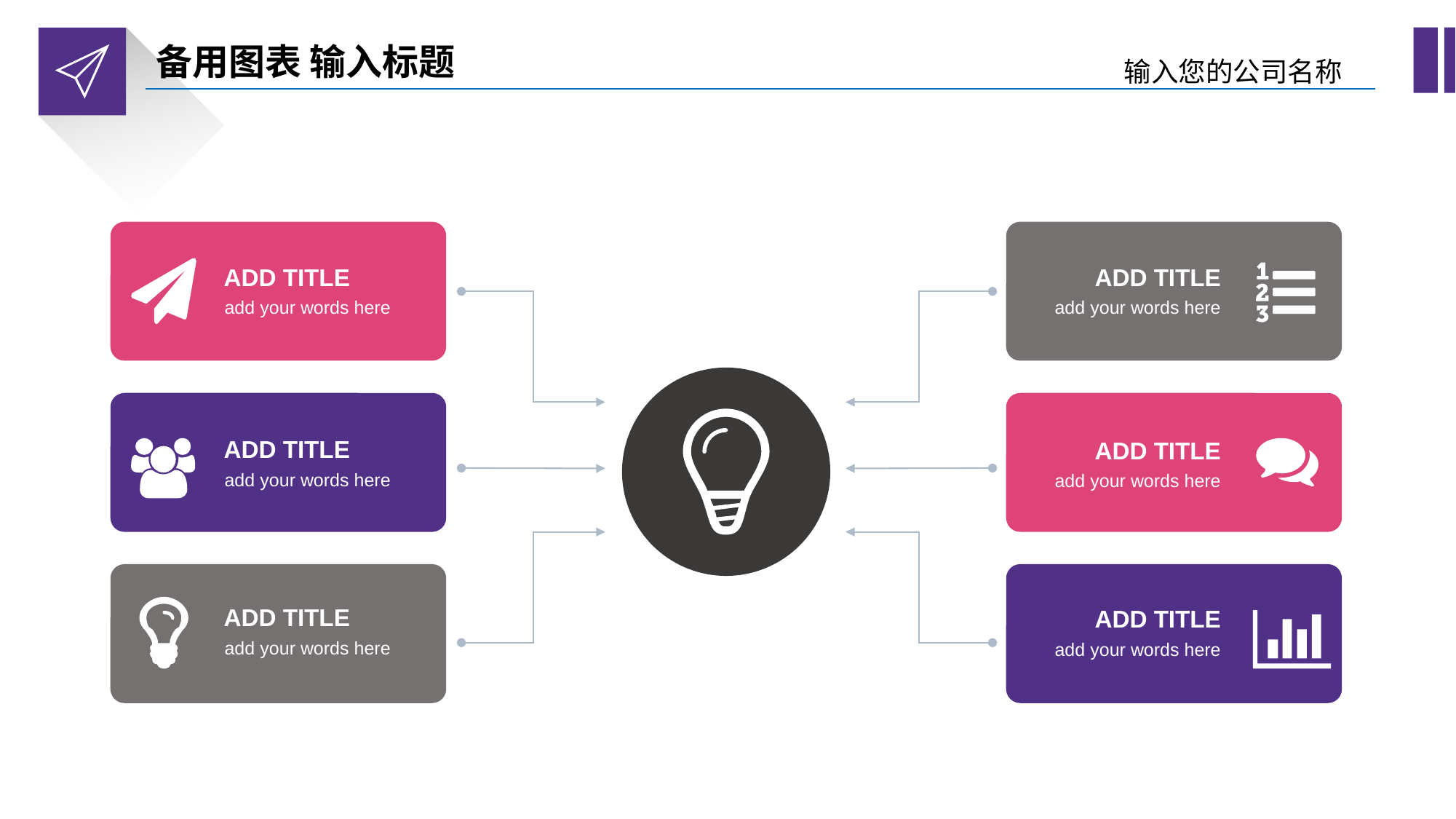

备用图表 输入标题
输入您的公司名称

ADD TITLE
ADD TITLE

add your words here
add your words here

ADD TITLE
ADD TITLE

add your words here
add your words here

ADD TITLE
ADD TITLE

add your words here
add your words here